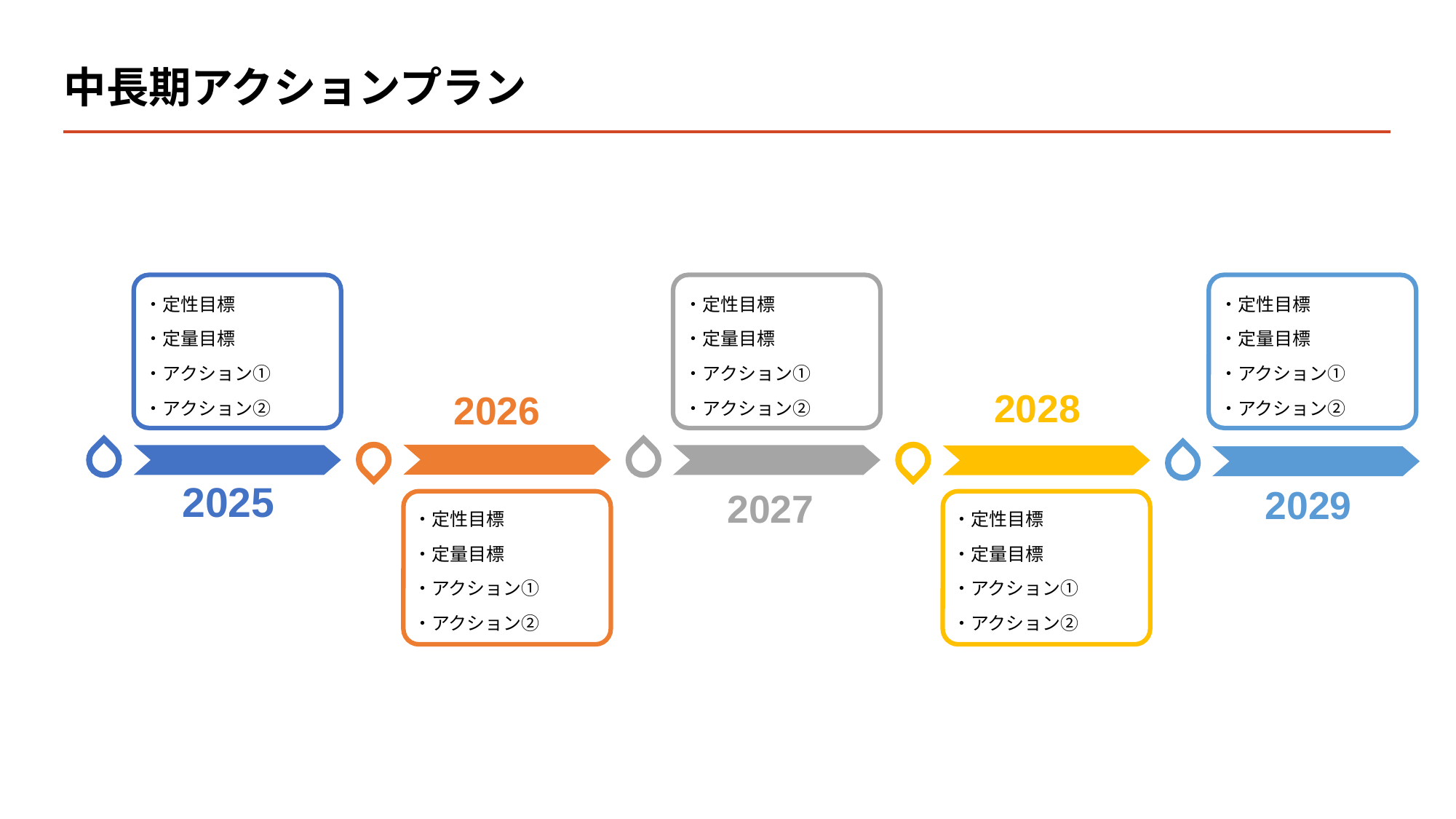

# 中長期アクションプラン
・定性目標
・定量目標
・アクション①
・アクション②
・定性目標
・定量目標
・アクション①
・アクション②
・定性目標
・定量目標
・アクション①
・アクション②
2028
2026
2025
2029
2027
・定性目標
・定量目標
・アクション①
・アクション②
・定性目標
・定量目標
・アクション①
・アクション②